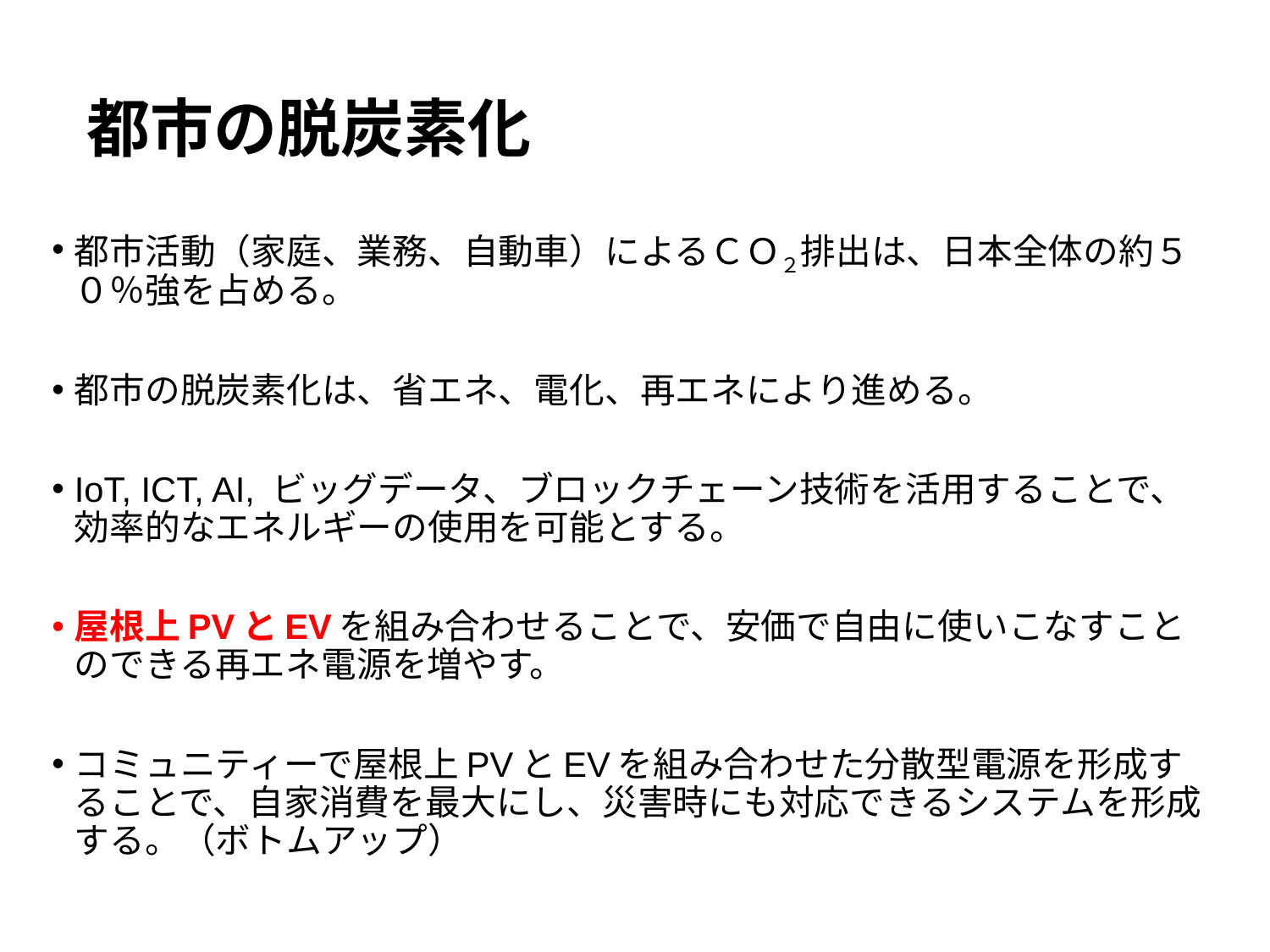

# 都市の脱炭素化
都市活動（家庭、業務、自動車）によるＣＯ２排出は、日本全体の約５０％強を占める。

都市の脱炭素化は、省エネ、電化、再エネにより進める。

IoT, ICT, AI, ビッグデータ、ブロックチェーン技術を活用することで、効率的なエネルギーの使用を可能とする。

屋根上PVとEVを組み合わせることで、安価で自由に使いこなすことのできる再エネ電源を増やす。

コミュニティーで屋根上PVとEVを組み合わせた分散型電源を形成することで、自家消費を最大にし、災害時にも対応できるシステムを形成する。（ボトムアップ）